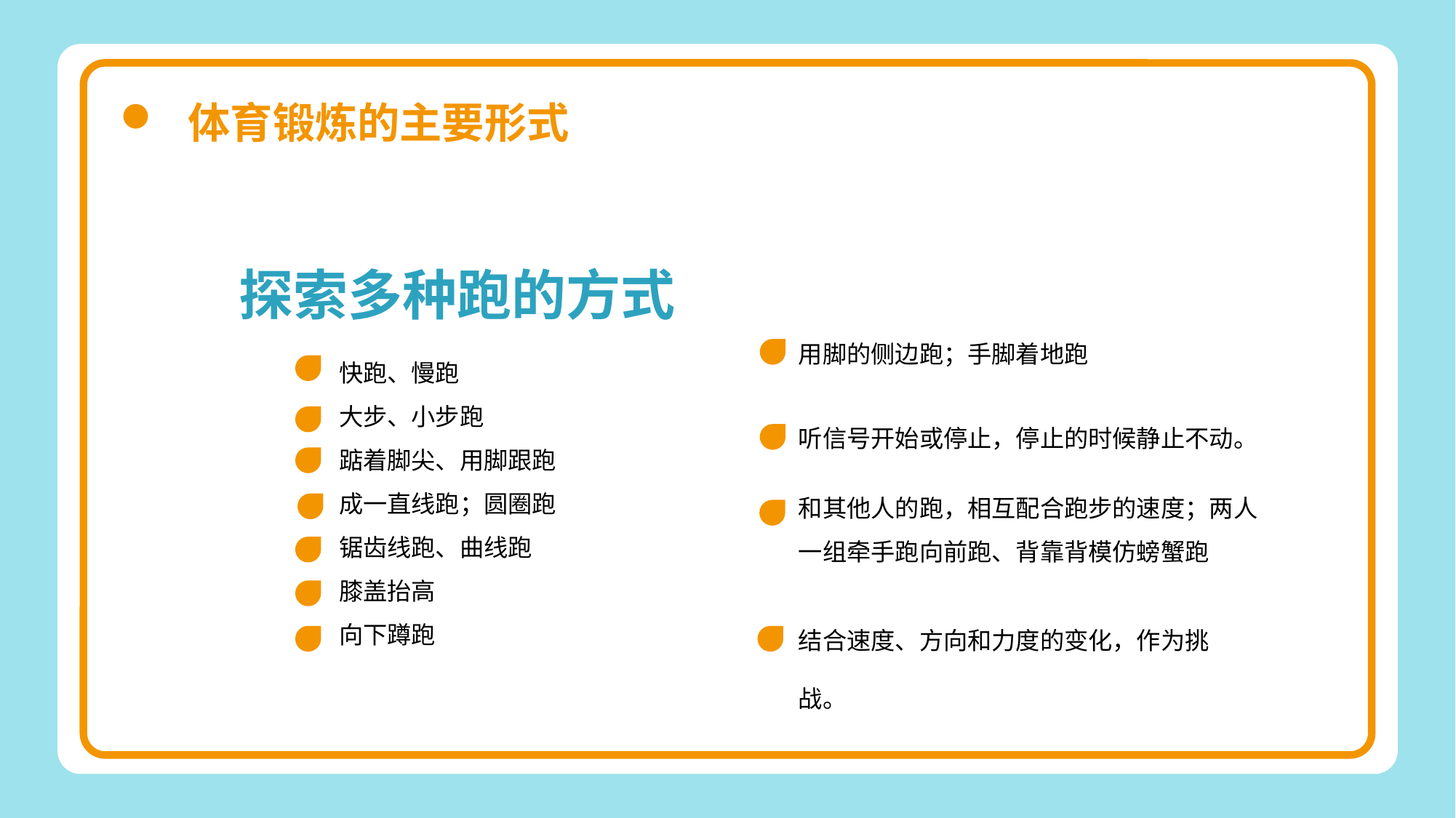

探索多种跑的方式
用脚的侧边跑；手脚着地跑
快跑、慢跑
大步、小步跑
踮着脚尖、用脚跟跑
成一直线跑；圆圈跑
锯齿线跑、曲线跑
膝盖抬高
向下蹲跑

听信号开始或停止，停止的时候静止不动。
和其他人的跑，相互配合跑步的速度；两人一组牵手跑向前跑、背靠背模仿螃蟹跑
结合速度、方向和力度的变化，作为挑战。